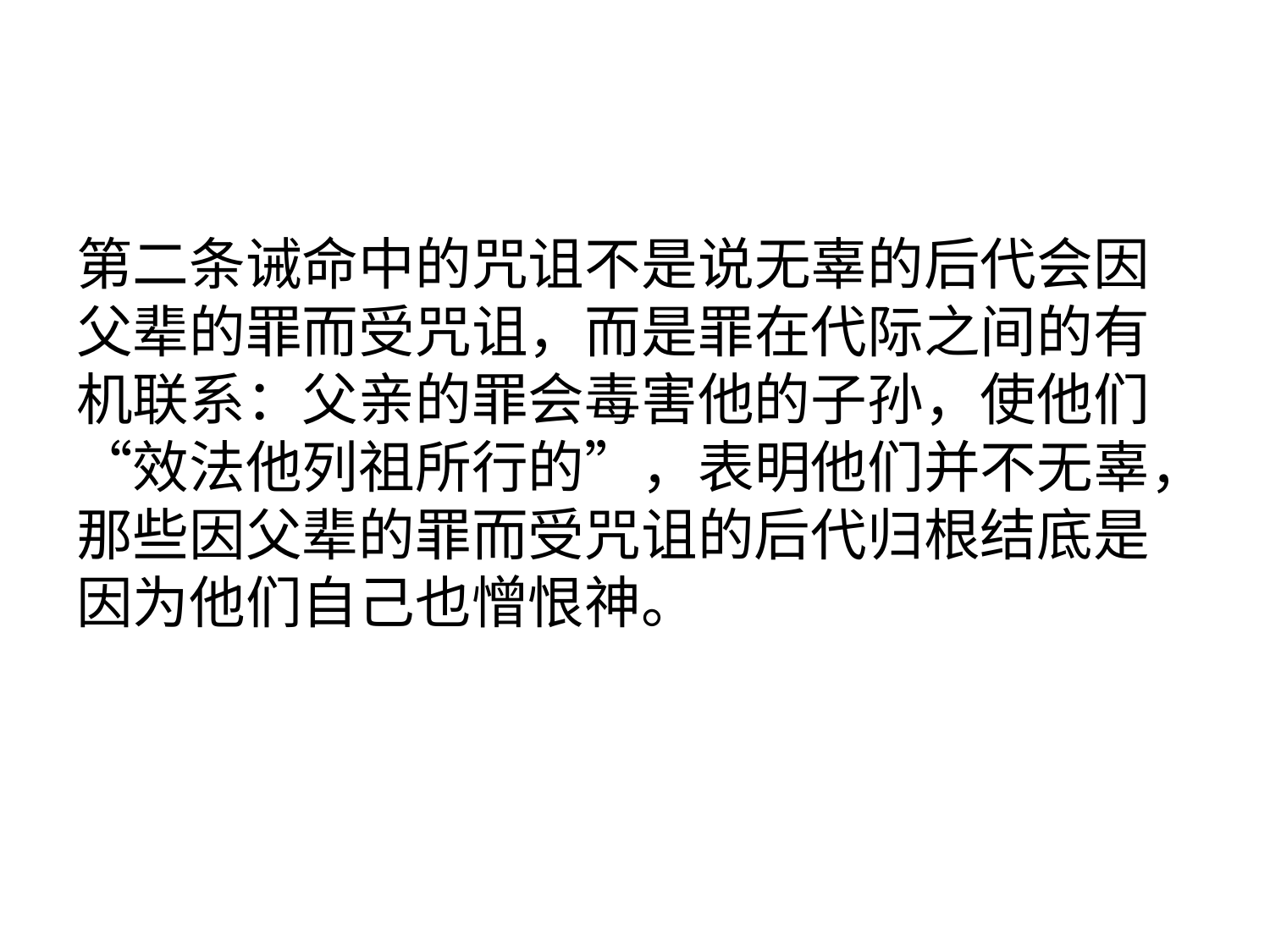

#
第二条诫命中的咒诅不是说无辜的后代会因父辈的罪而受咒诅，而是罪在代际之间的有机联系：父亲的罪会毒害他的子孙，使他们“效法他列祖所行的”，表明他们并不无辜，那些因父辈的罪而受咒诅的后代归根结底是因为他们自己也憎恨神。